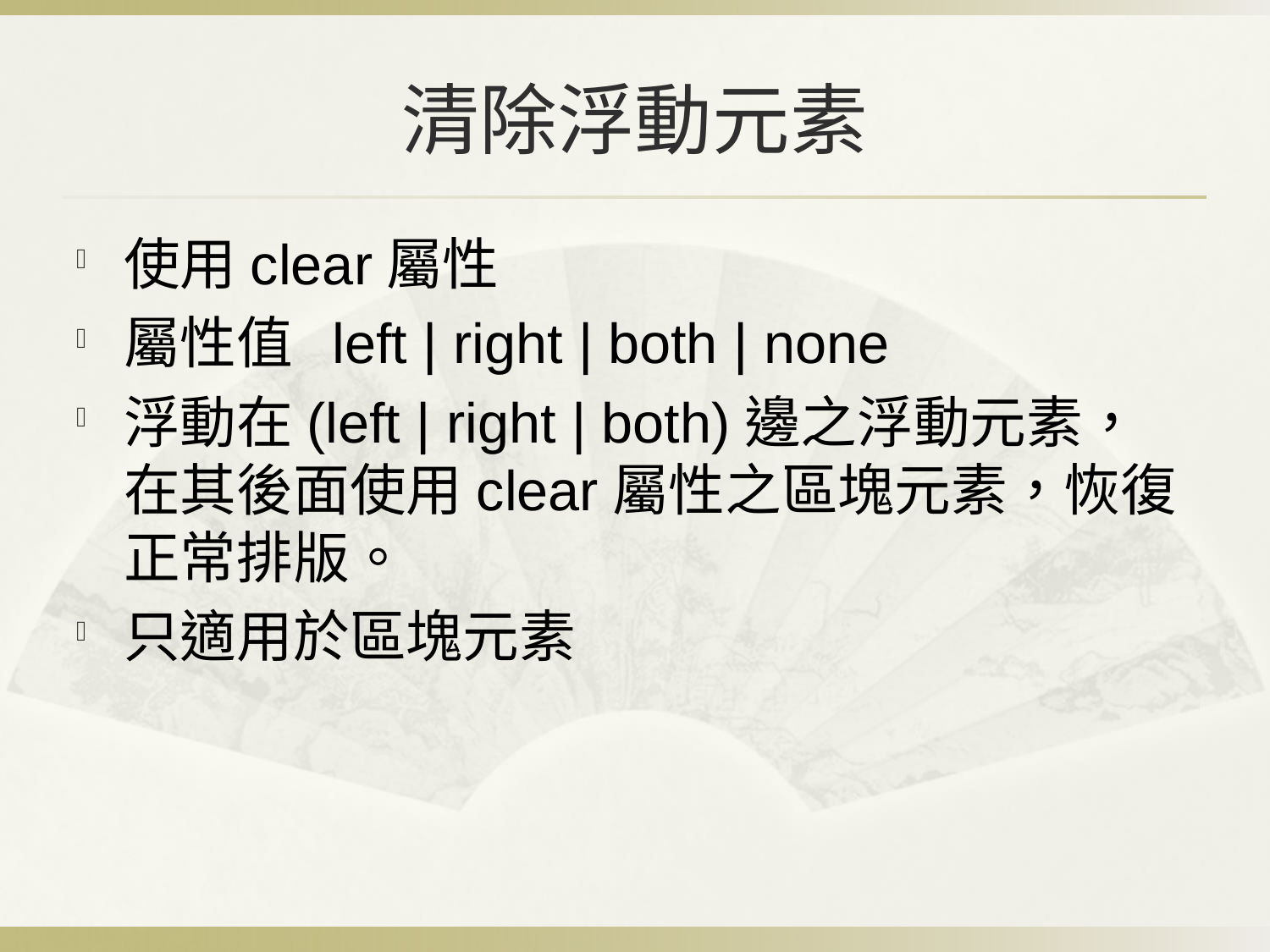

# 清除浮動元素
使用clear屬性
屬性值  left | right | both | none
浮動在(left | right | both)邊之浮動元素，在其後面使用clear屬性之區塊元素，恢復正常排版。
只適用於區塊元素